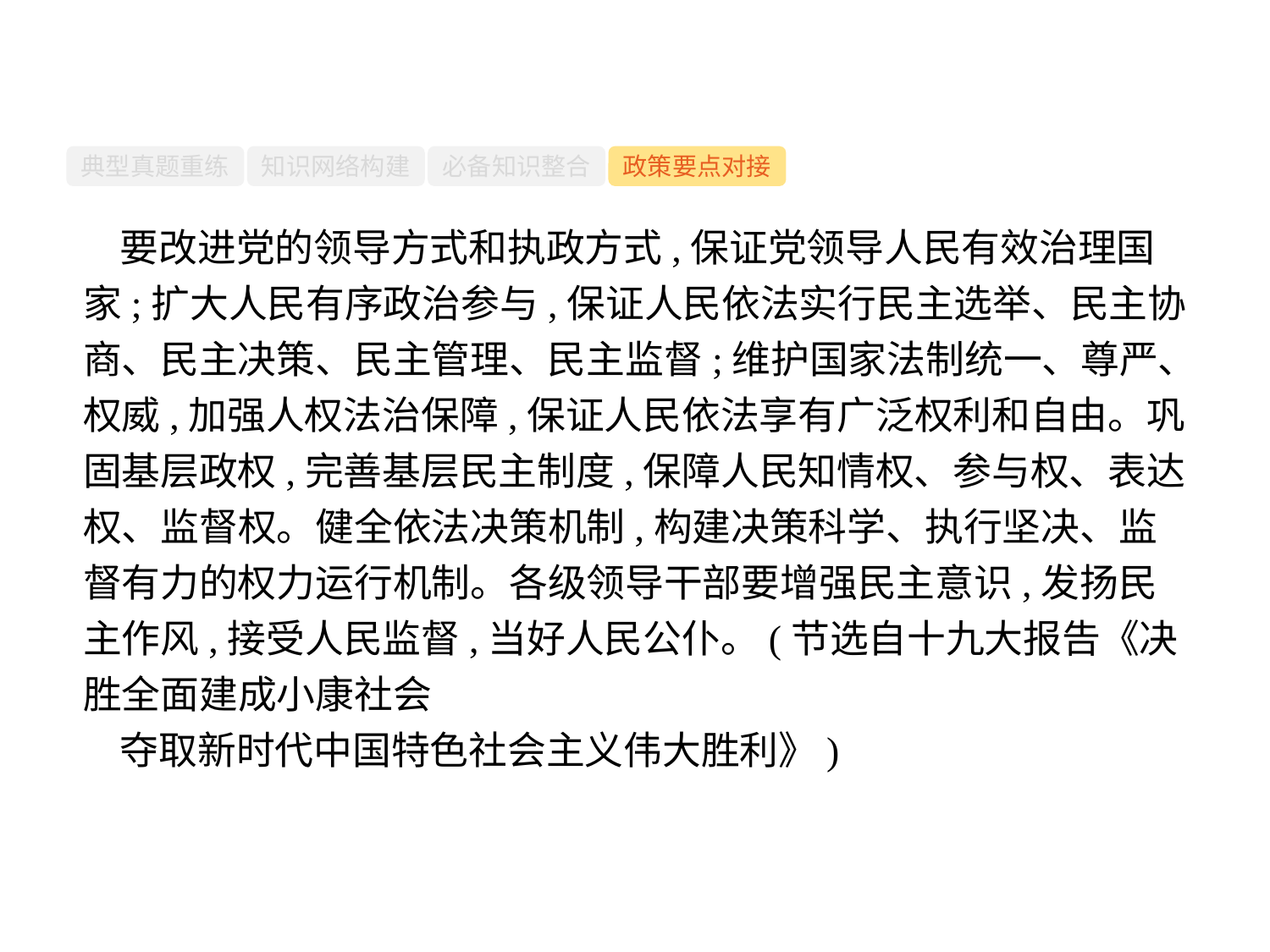

-26-
典型真题重练
知识网络构建
必备知识整合
政策要点对接
要改进党的领导方式和执政方式,保证党领导人民有效治理国家;扩大人民有序政治参与,保证人民依法实行民主选举、民主协商、民主决策、民主管理、民主监督;维护国家法制统一、尊严、权威,加强人权法治保障,保证人民依法享有广泛权利和自由。巩固基层政权,完善基层民主制度,保障人民知情权、参与权、表达权、监督权。健全依法决策机制,构建决策科学、执行坚决、监督有力的权力运行机制。各级领导干部要增强民主意识,发扬民主作风,接受人民监督,当好人民公仆。(节选自十九大报告《决胜全面建成小康社会
夺取新时代中国特色社会主义伟大胜利》)